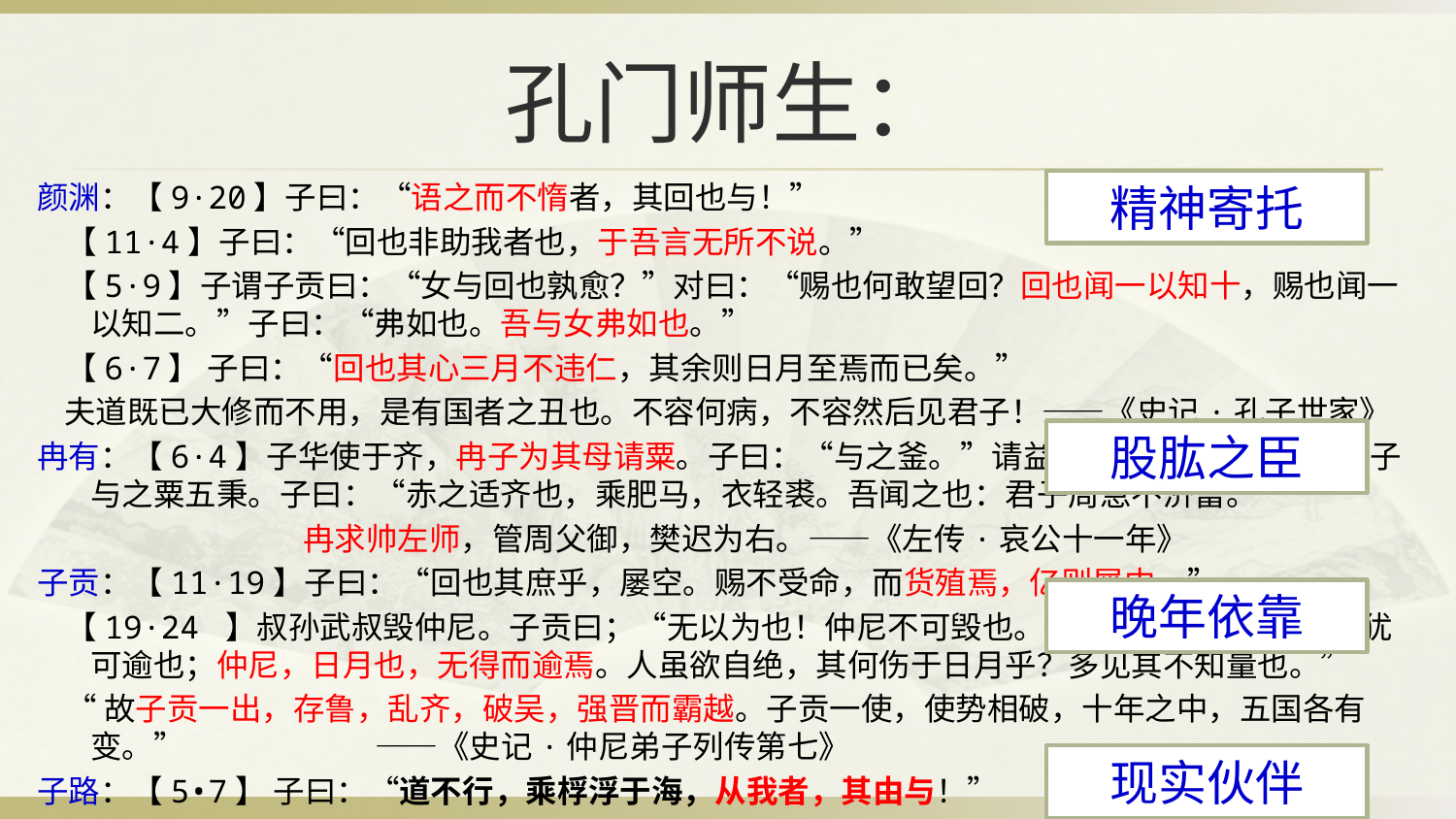

# 孔门师生：
颜渊：【9·20】子曰：“语之而不惰者，其回也与！”
   【11·4】子曰：“回也非助我者也，于吾言无所不说。”
   【5·9】子谓子贡曰：“女与回也孰愈？”对曰：“赐也何敢望回？回也闻一以知十，赐也闻一以知二。”子曰：“弗如也。吾与女弗如也。”
   【6·7】 子曰：“回也其心三月不违仁，其余则日月至焉而已矣。”
夫道既已大修而不用，是有国者之丑也。不容何病，不容然后见君子！——《史记·孔子世家》
冉有：【6·4】子华使于齐，冉子为其母请粟。子曰：“与之釜。”请益。曰：“与之庾。”冉子与之粟五秉。子曰：“赤之适齐也，乘肥马，衣轻裘。吾闻之也：君子周急不济富。”
    冉求帅左师，管周父御，樊迟为右。——《左传·哀公十一年》
子贡：【11·19】子曰：“回也其庶乎，屡空。赐不受命，而货殖焉，亿则屡中。”
   【19·24 】叔孙武叔毁仲尼。子贡曰；“无以为也！仲尼不可毁也。他人之贤者，丘陵也，犹可逾也；仲尼，日月也，无得而逾焉。人虽欲自绝，其何伤于日月乎？多见其不知量也。”
    “故子贡一出，存鲁，乱齐，破吴，强晋而霸越。子贡一使，使势相破，十年之中，五国各有变。”                           ——《史记·仲尼弟子列传第七》
子路：【5•7】 子曰：“道不行，乘桴浮于海，从我者，其由与！”
精神寄托
股肱之臣
晚年依靠
现实伙伴